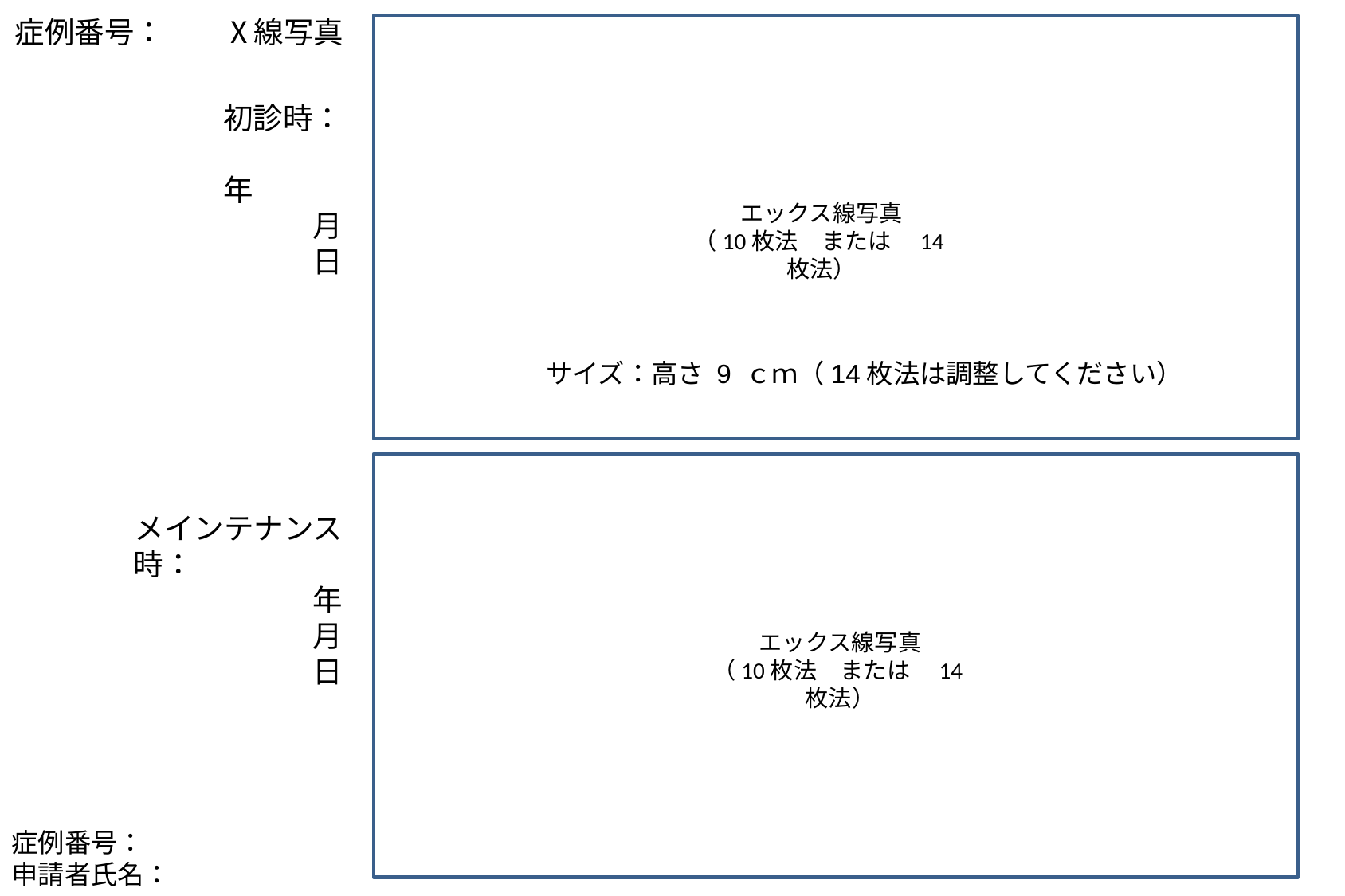

症例番号：　　Ⅹ線写真

初診時：
　　　　　　年　　　　　　月
日
エックス線写真
（10枚法　または　14枚法）
サイズ：高さ 9 ｃｍ（14枚法は調整してください）

メインテナンス時：　　　　　　　　年
　　　　月
　　　　日
エックス線写真
（10枚法　または　14枚法）
症例番号：
申請者氏名：